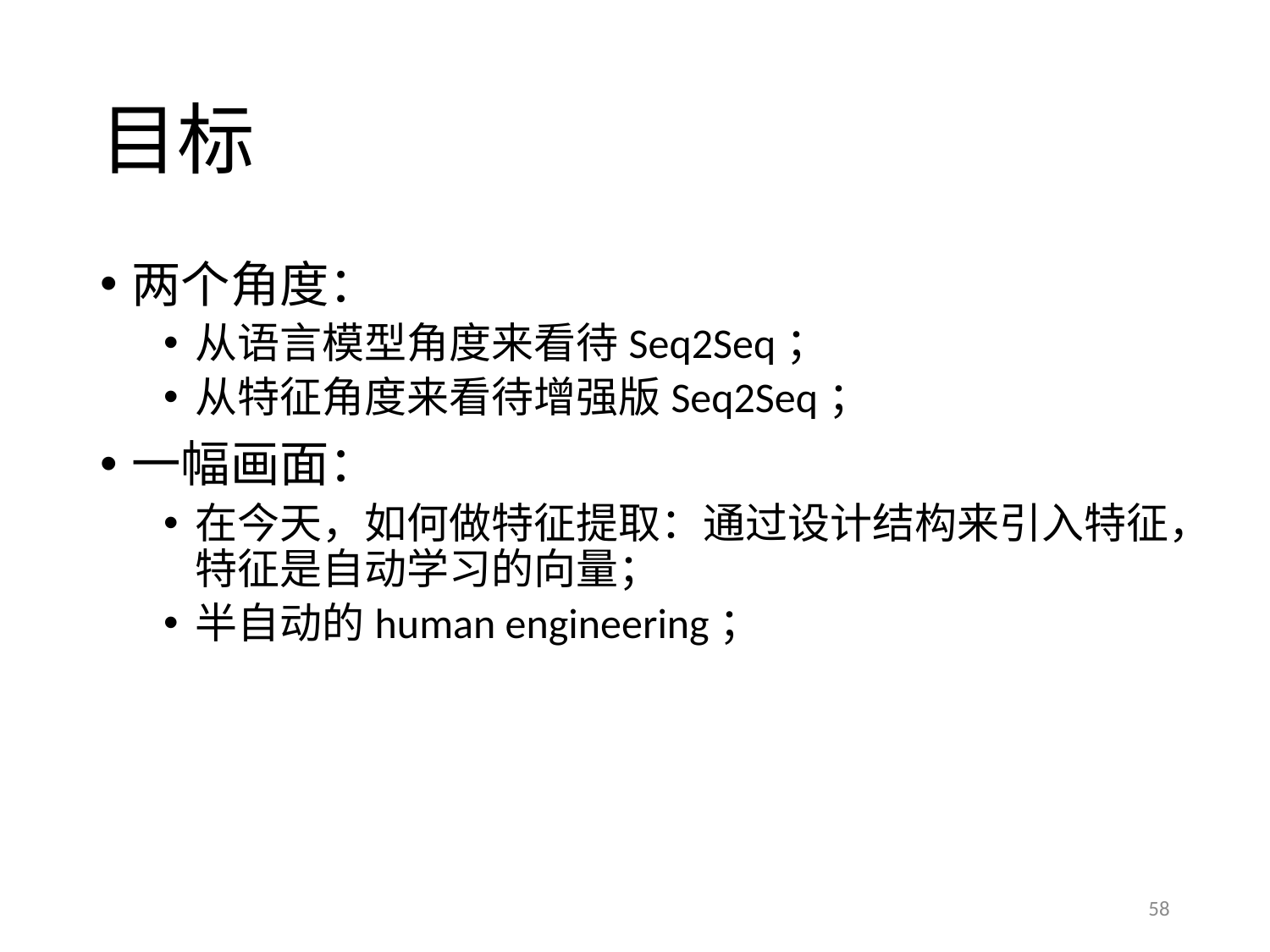

# 目标
两个角度：
从语言模型角度来看待Seq2Seq；
从特征角度来看待增强版Seq2Seq；
一幅画面：
在今天，如何做特征提取：通过设计结构来引入特征，特征是自动学习的向量；
半自动的human engineering；
58